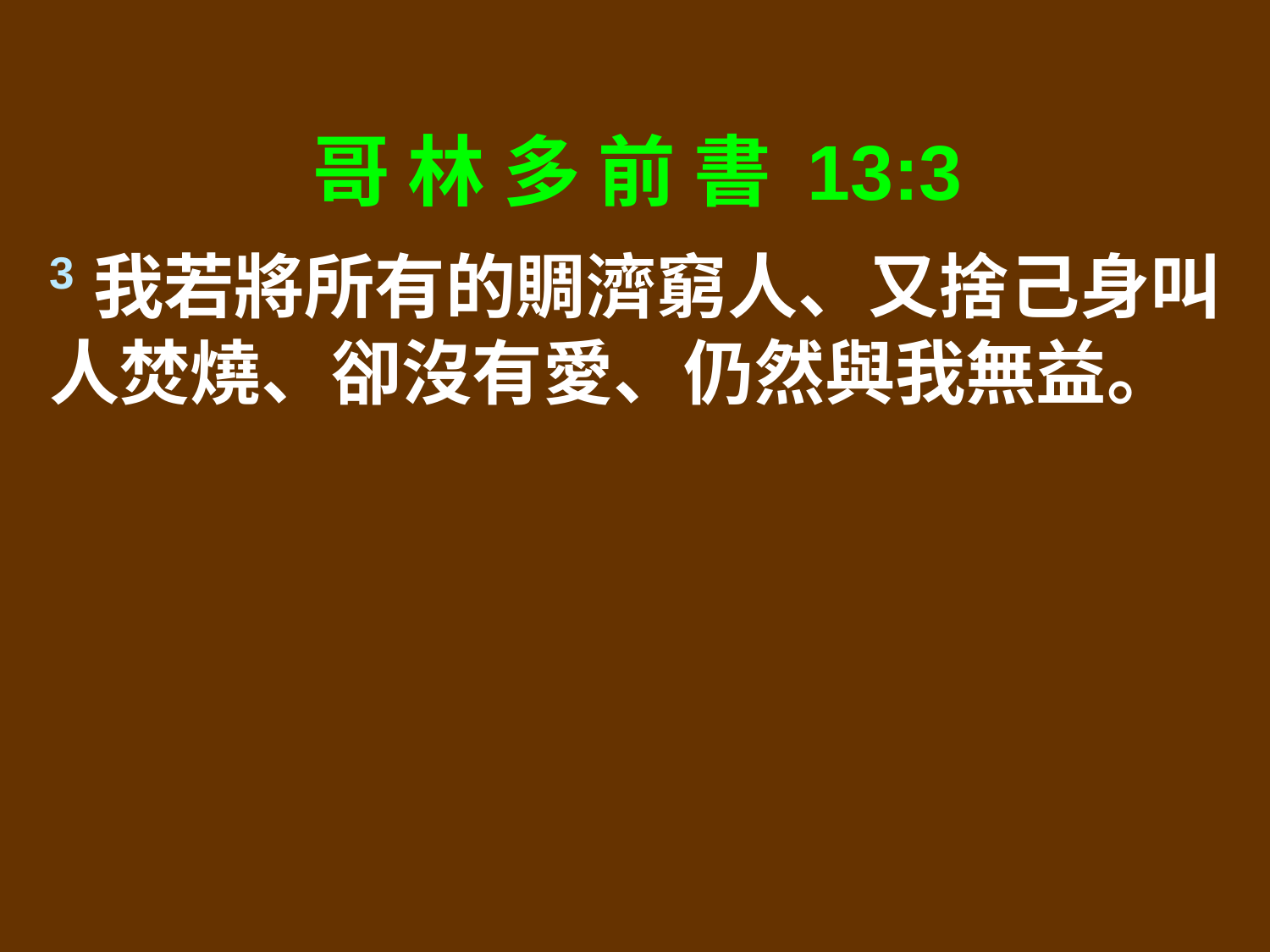

哥 林 多 前 書 13:3
3我若將所有的賙濟窮人、又捨己身叫人焚燒、卻沒有愛、仍然與我無益。